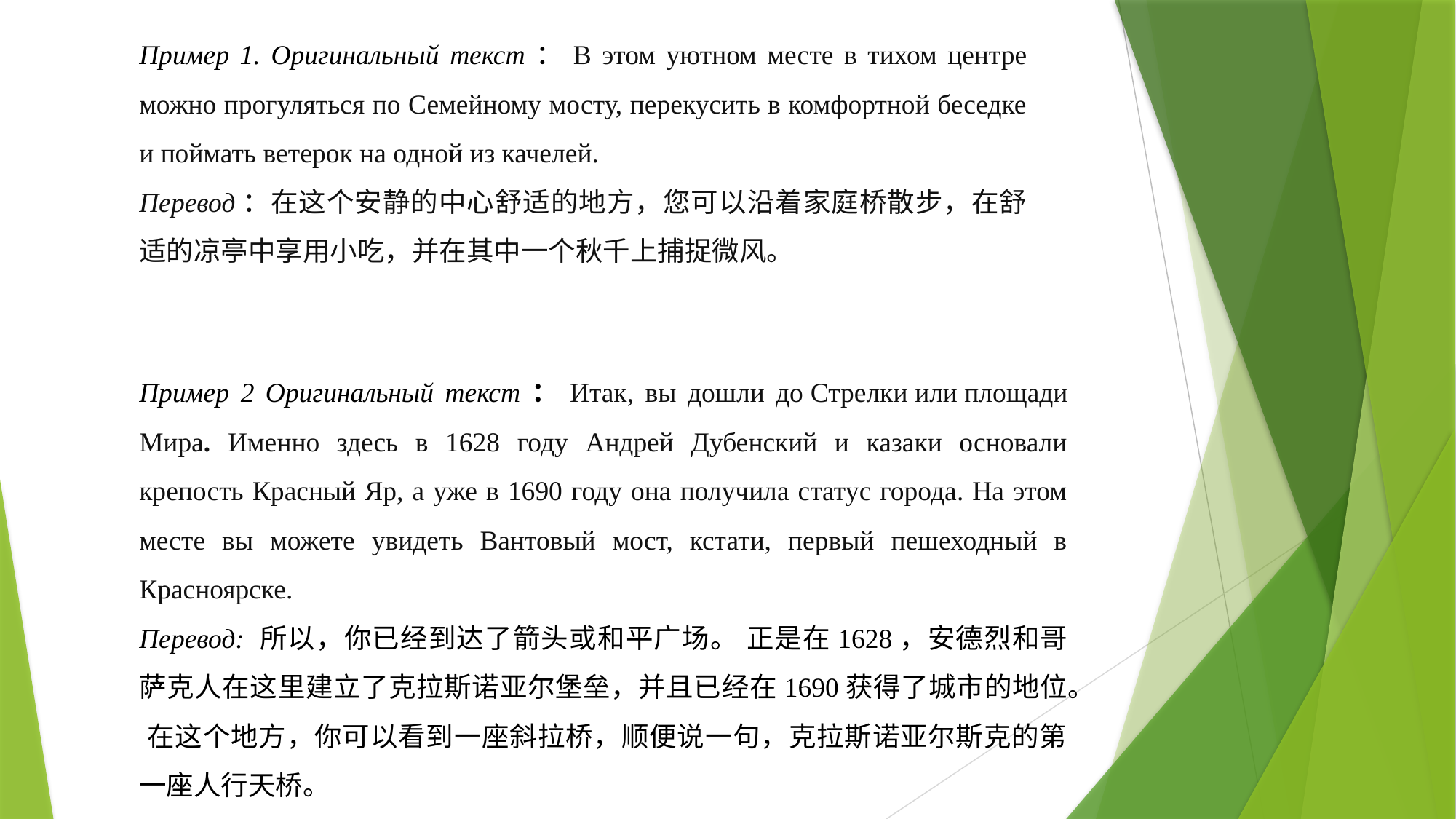

Пример 1. Оригинальный текст：В этом уютном месте в тихом центре можно прогуляться по Семейному мосту, перекусить в комфортной беседке и поймать ветерок на одной из качелей.
Перевод：在这个安静的中心舒适的地方，您可以沿着家庭桥散步，在舒适的凉亭中享用小吃，并在其中一个秋千上捕捉微风。
Пример 2 Оригинальный текст：Итак, вы дошли до Стрелки или площади Мира. Именно здесь в 1628 году Андрей Дубенский и казаки основали крепость Красный Яр, а уже в 1690 году она получила статус города. На этом месте вы можете увидеть Вантовый мост, кстати, первый пешеходный в Красноярске.
Перевод: 所以，你已经到达了箭头或和平广场。 正是在1628，安德烈和哥萨克人在这里建立了克拉斯诺亚尔堡垒，并且已经在1690获得了城市的地位。 在这个地方，你可以看到一座斜拉桥，顺便说一句，克拉斯诺亚尔斯克的第一座人行天桥。